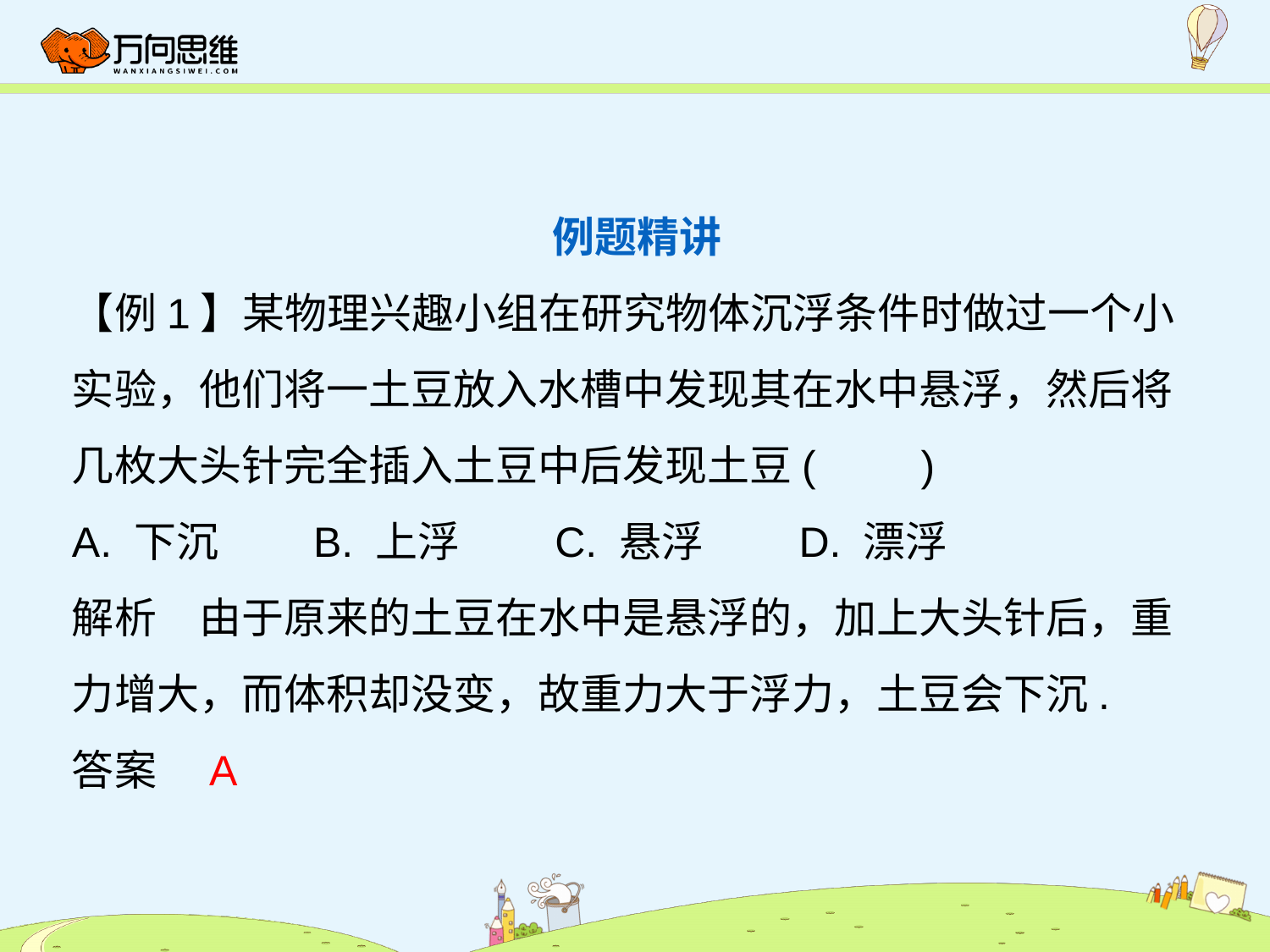

例题精讲
【例1】某物理兴趣小组在研究物体沉浮条件时做过一个小实验，他们将一土豆放入水槽中发现其在水中悬浮，然后将几枚大头针完全插入土豆中后发现土豆(　　)
A. 下沉　　B. 上浮　　C. 悬浮　　D. 漂浮
解析　由于原来的土豆在水中是悬浮的，加上大头针后，重力增大，而体积却没变，故重力大于浮力，土豆会下沉.
答案　A